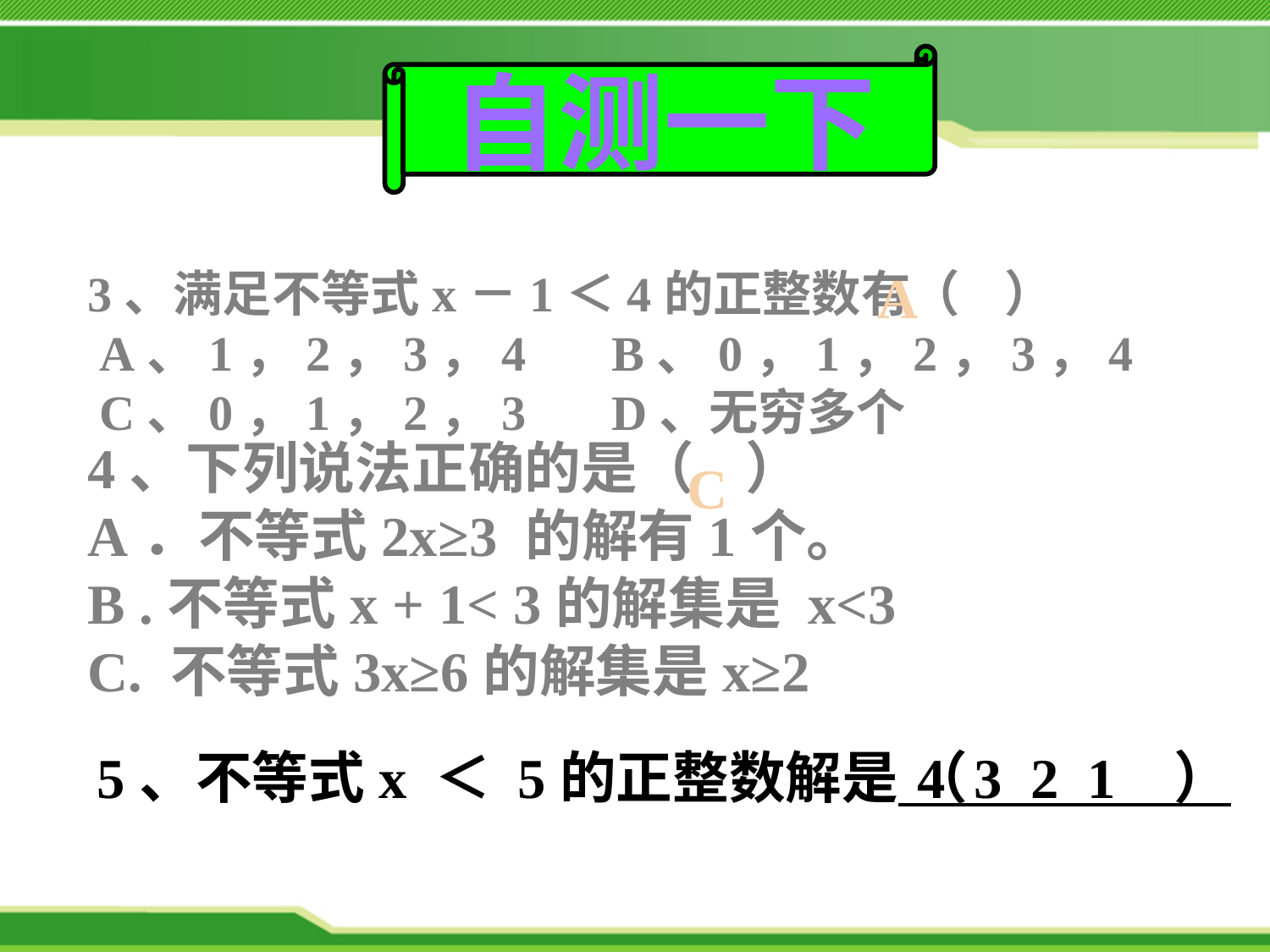

自测一下
3、满足不等式x－1＜4的正整数有（    ）
 A、1，2，3，4       B、0，1，2，3，4
 C、0，1，2，3       D、无穷多个
A
4、下列说法正确的是（    ）
A．不等式2x≥3 的解有1个。
B .不等式x + 1< 3的解集是 x<3
C. 不等式3x≥6的解集是x≥2
C
4  3  2  1
5、不等式x ＜ 5的正整数解是 （                ）